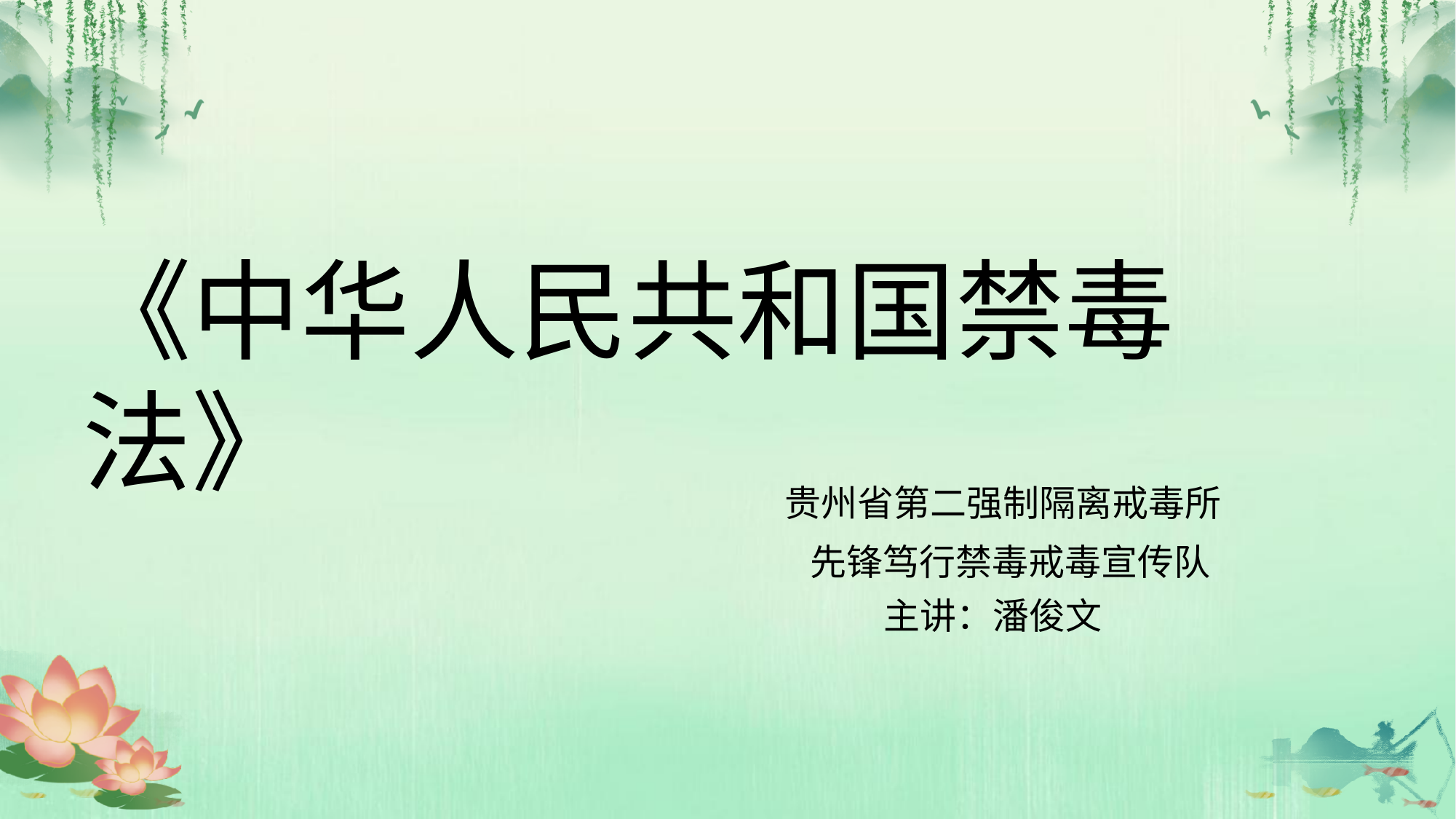

《中华人民共和国禁毒法》
贵州省第二强制隔离戒毒所
  先锋笃行禁毒戒毒宣传队
                 主讲：潘俊文